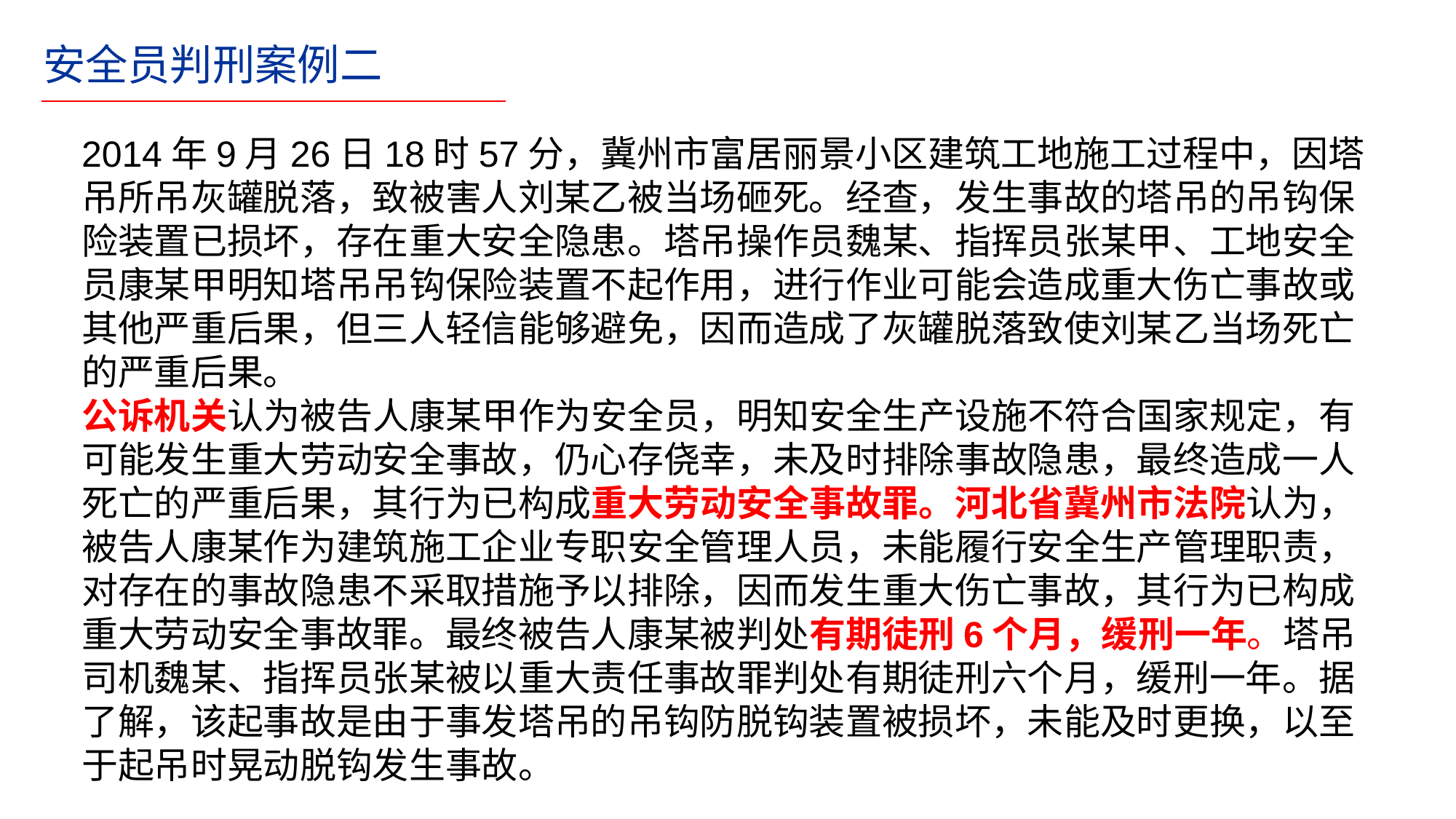

安全员判刑案例二
2014年9月26日18时57分，冀州市富居丽景小区建筑工地施工过程中，因塔吊所吊灰罐脱落，致被害人刘某乙被当场砸死。经查，发生事故的塔吊的吊钩保险装置已损坏，存在重大安全隐患。塔吊操作员魏某、指挥员张某甲、工地安全员康某甲明知塔吊吊钩保险装置不起作用，进行作业可能会造成重大伤亡事故或其他严重后果，但三人轻信能够避免，因而造成了灰罐脱落致使刘某乙当场死亡的严重后果。
公诉机关认为被告人康某甲作为安全员，明知安全生产设施不符合国家规定，有可能发生重大劳动安全事故，仍心存侥幸，未及时排除事故隐患，最终造成一人死亡的严重后果，其行为已构成重大劳动安全事故罪。河北省冀州市法院认为，被告人康某作为建筑施工企业专职安全管理人员，未能履行安全生产管理职责，对存在的事故隐患不采取措施予以排除，因而发生重大伤亡事故，其行为已构成重大劳动安全事故罪。最终被告人康某被判处有期徒刑6个月，缓刑一年。塔吊司机魏某、指挥员张某被以重大责任事故罪判处有期徒刑六个月，缓刑一年。据了解，该起事故是由于事发塔吊的吊钩防脱钩装置被损坏，未能及时更换，以至于起吊时晃动脱钩发生事故。